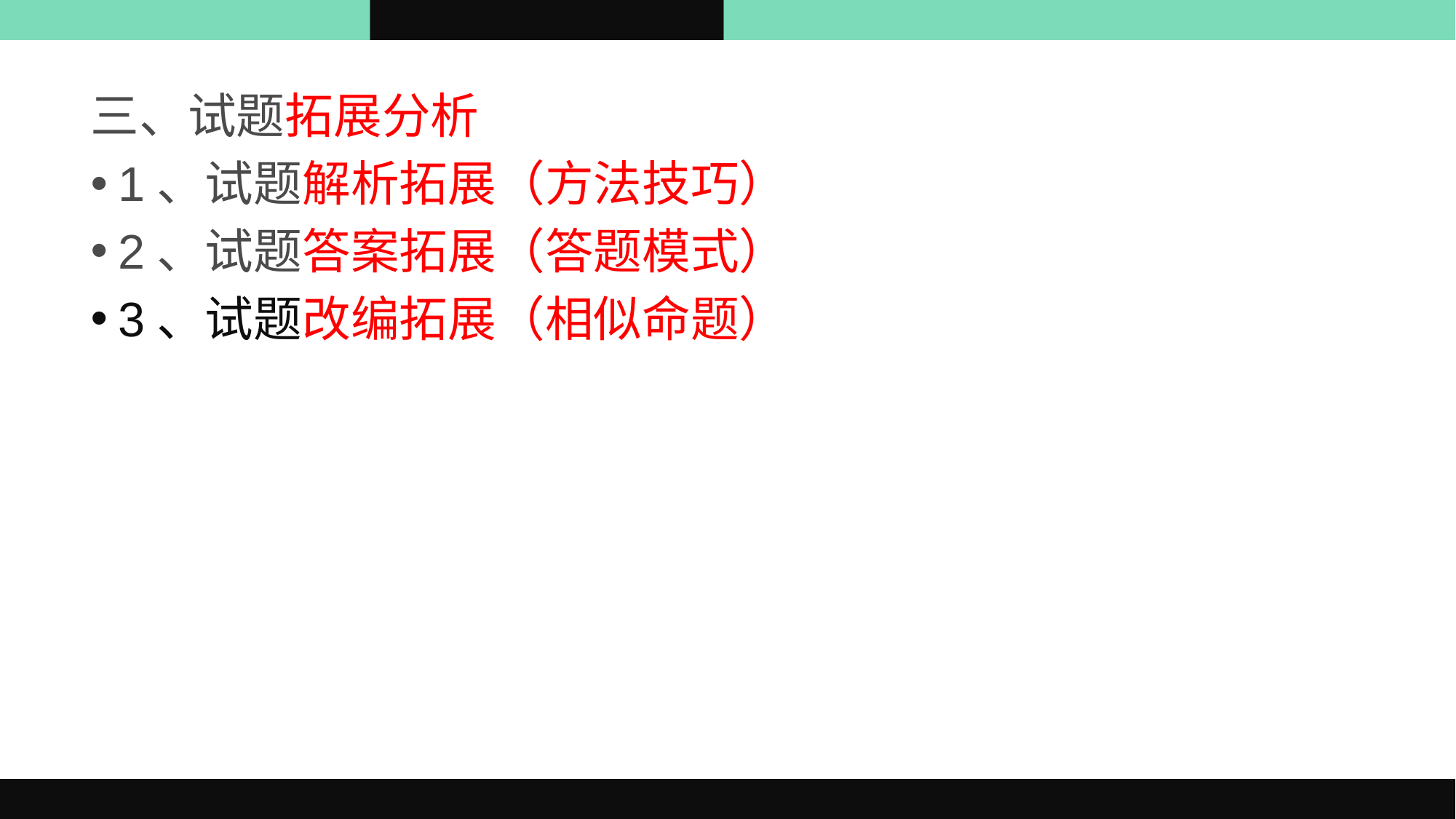

三、试题拓展分析
1、试题解析拓展（方法技巧）
2、试题答案拓展（答题模式）
3、试题改编拓展（相似命题）